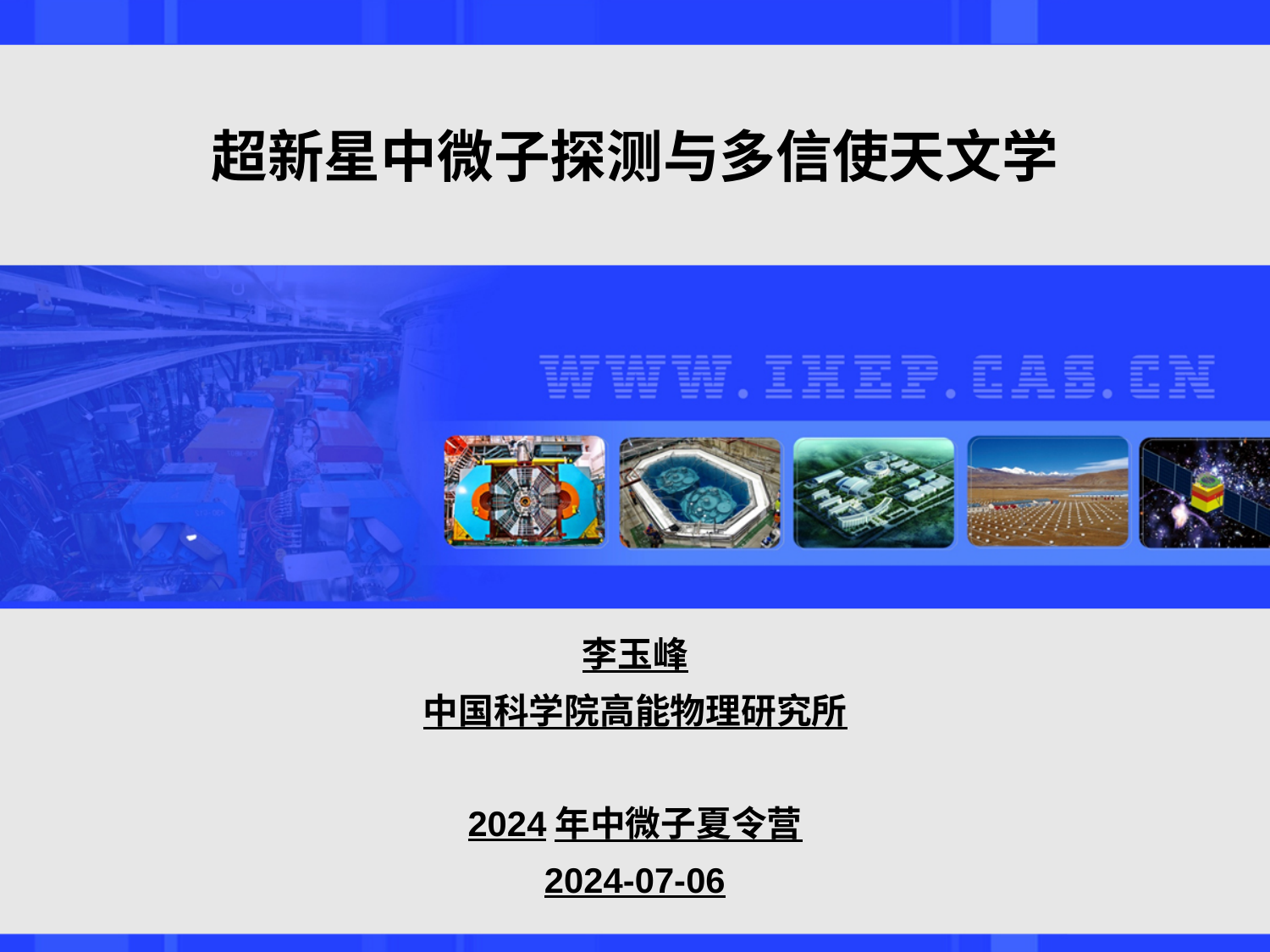

# 超新星中微子探测与多信使天文学
李玉峰
中国科学院高能物理研究所

2024年中微子夏令营
2024-07-06